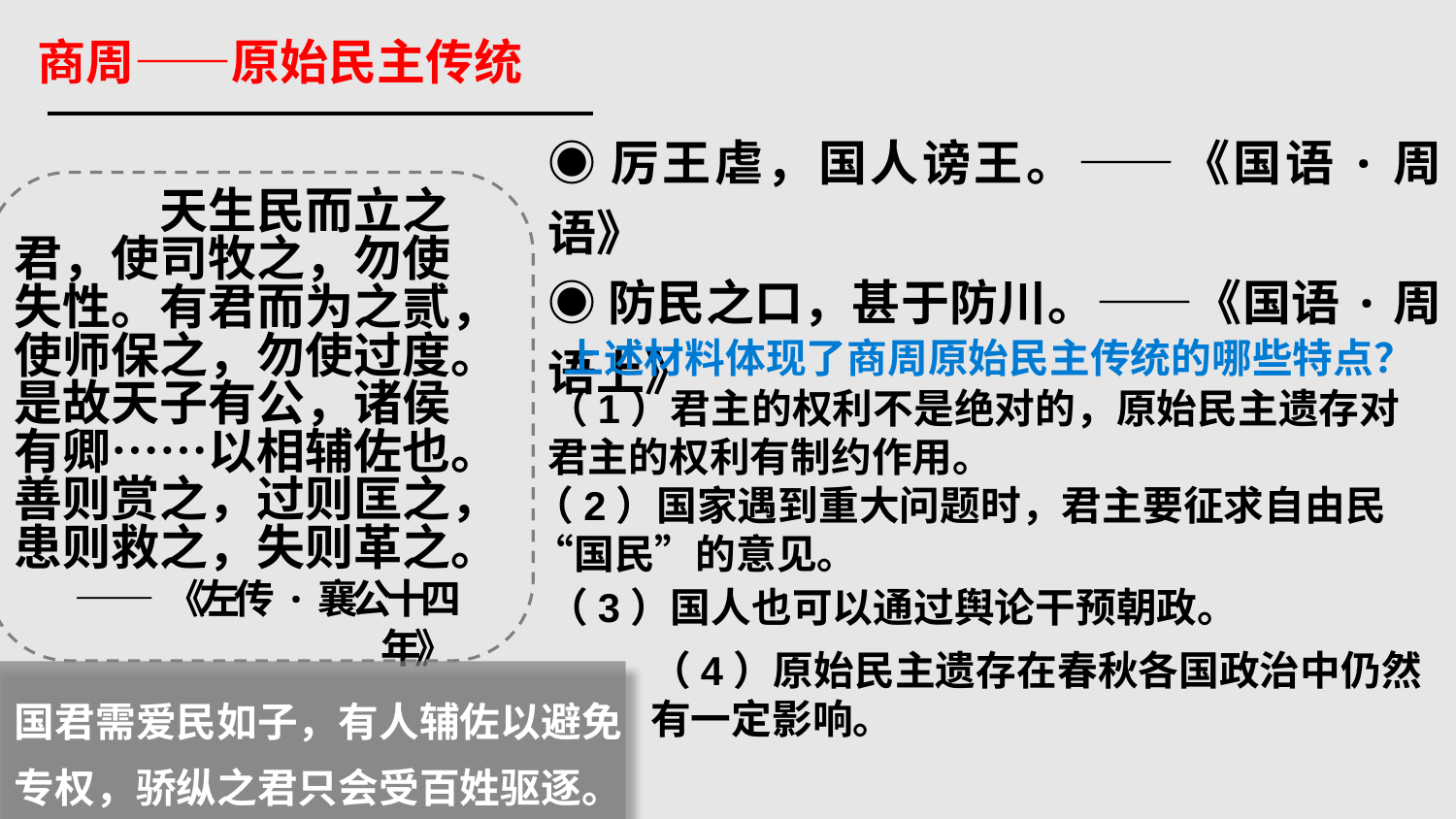

商周——原始民主传统
◉厉王虐，国人谤王。——《国语·周语》
◉防民之口，甚于防川。——《国语·周语上》

	天生民而立之君，使司牧之，勿使失性。有君而为之贰，使师保之，勿使过度。是故天子有公，诸侯有卿……以相辅佐也。善则赏之，过则匡之，患则救之，失则革之。
 ——《左传·襄公十四年》
上述材料体现了商周原始民主传统的哪些特点？
（1）君主的权利不是绝对的，原始民主遗存对君主的权利有制约作用。
（2）国家遇到重大问题时，君主要征求自由民“国民”的意见。
（3）国人也可以通过舆论干预朝政。
（4）原始民主遗存在春秋各国政治中仍然有一定影响。

国君需爱民如子，有人辅佐以避免专权，骄纵之君只会受百姓驱逐。